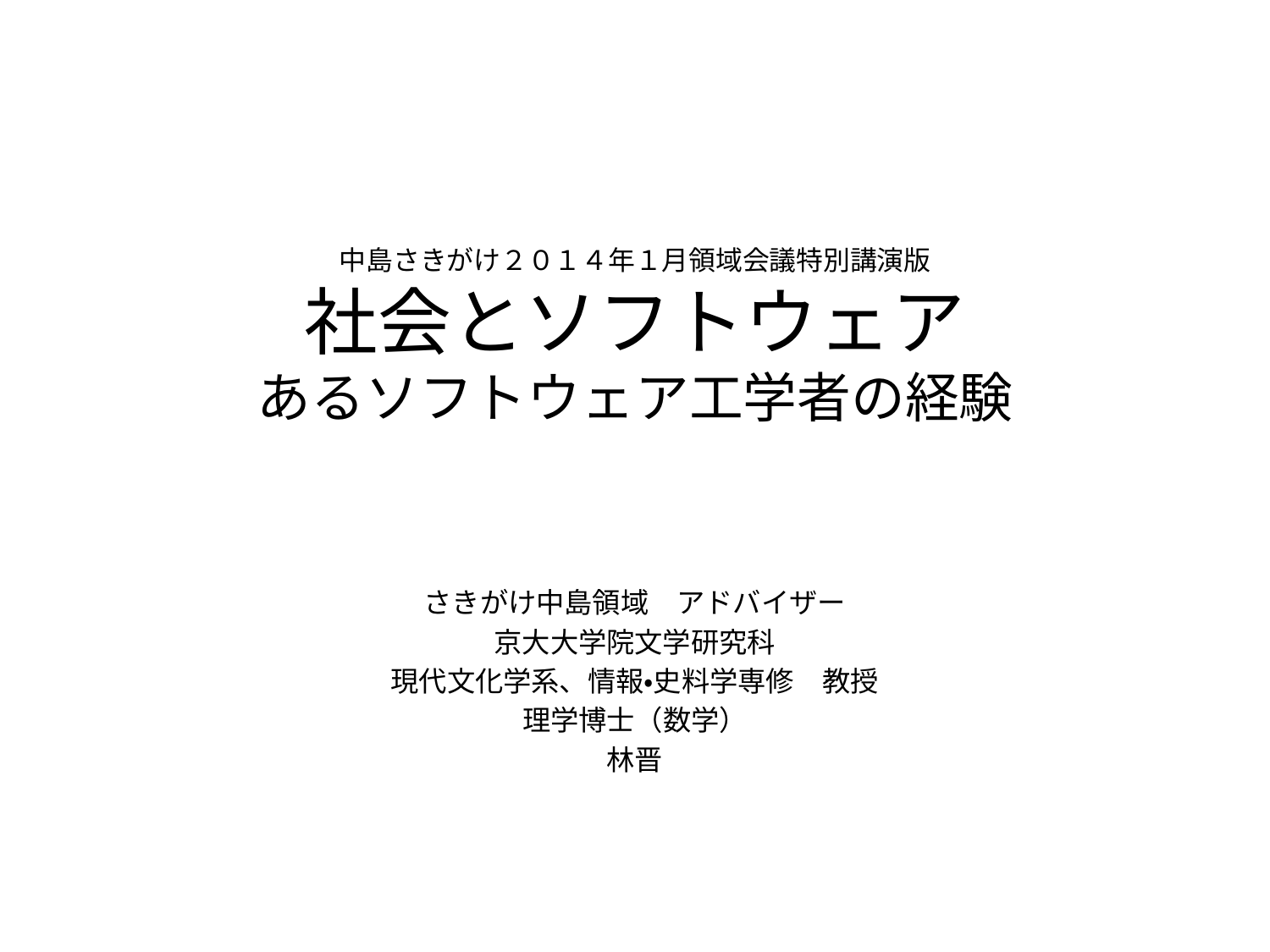

# 中島さきがけ２０１４年１月領域会議特別講演版 社会とソフトウェア あるソフトウェア工学者の経験

さきがけ中島領域　アドバイザー
京大大学院文学研究科
現代文化学系、情報・史料学専修　教授
理学博士（数学）
林晋